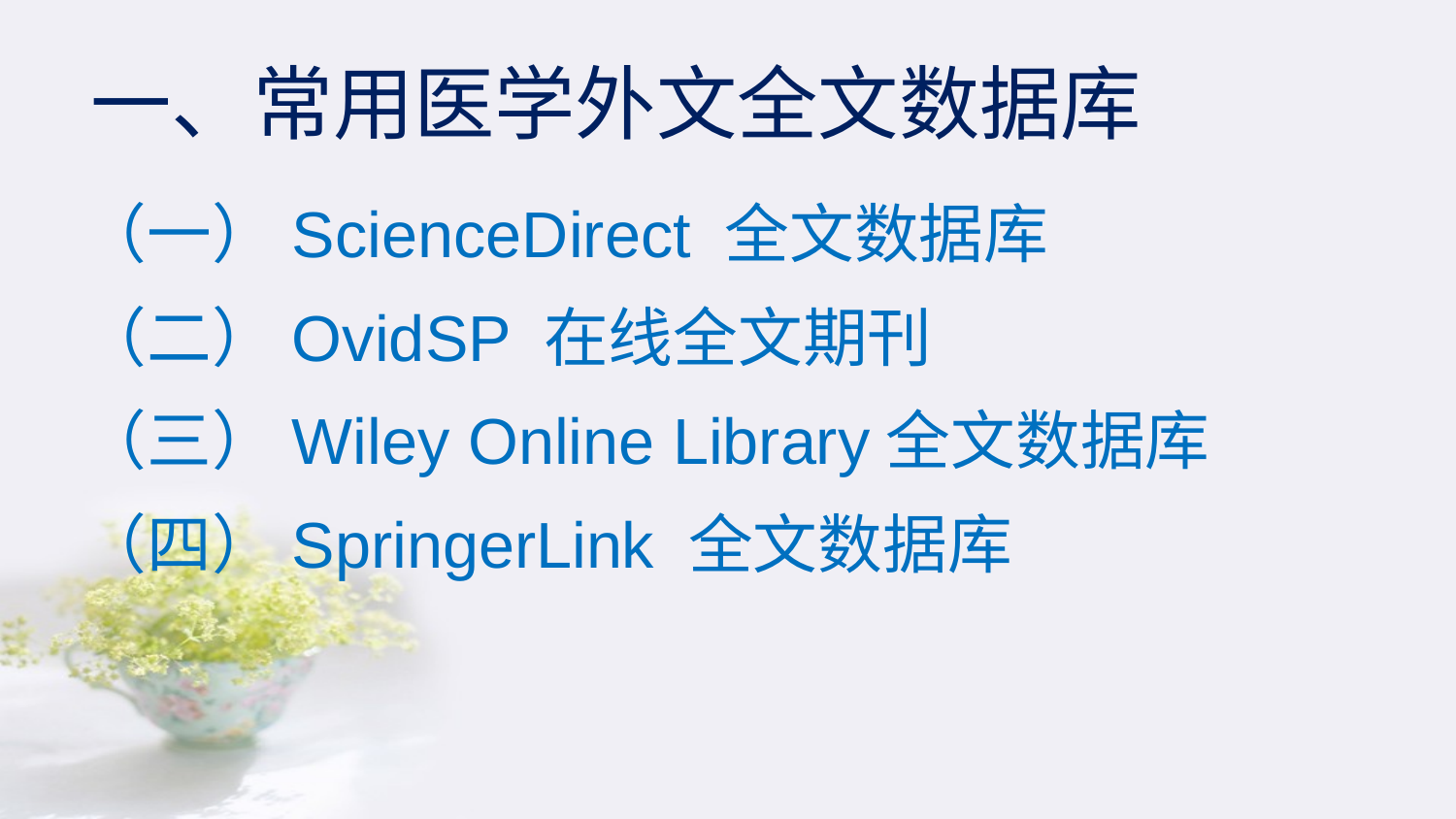

一、常用医学外文全文数据库
（一）ScienceDirect 全文数据库
（二）OvidSP 在线全文期刊
（三）Wiley Online Library全文数据库
（四）SpringerLink 全文数据库